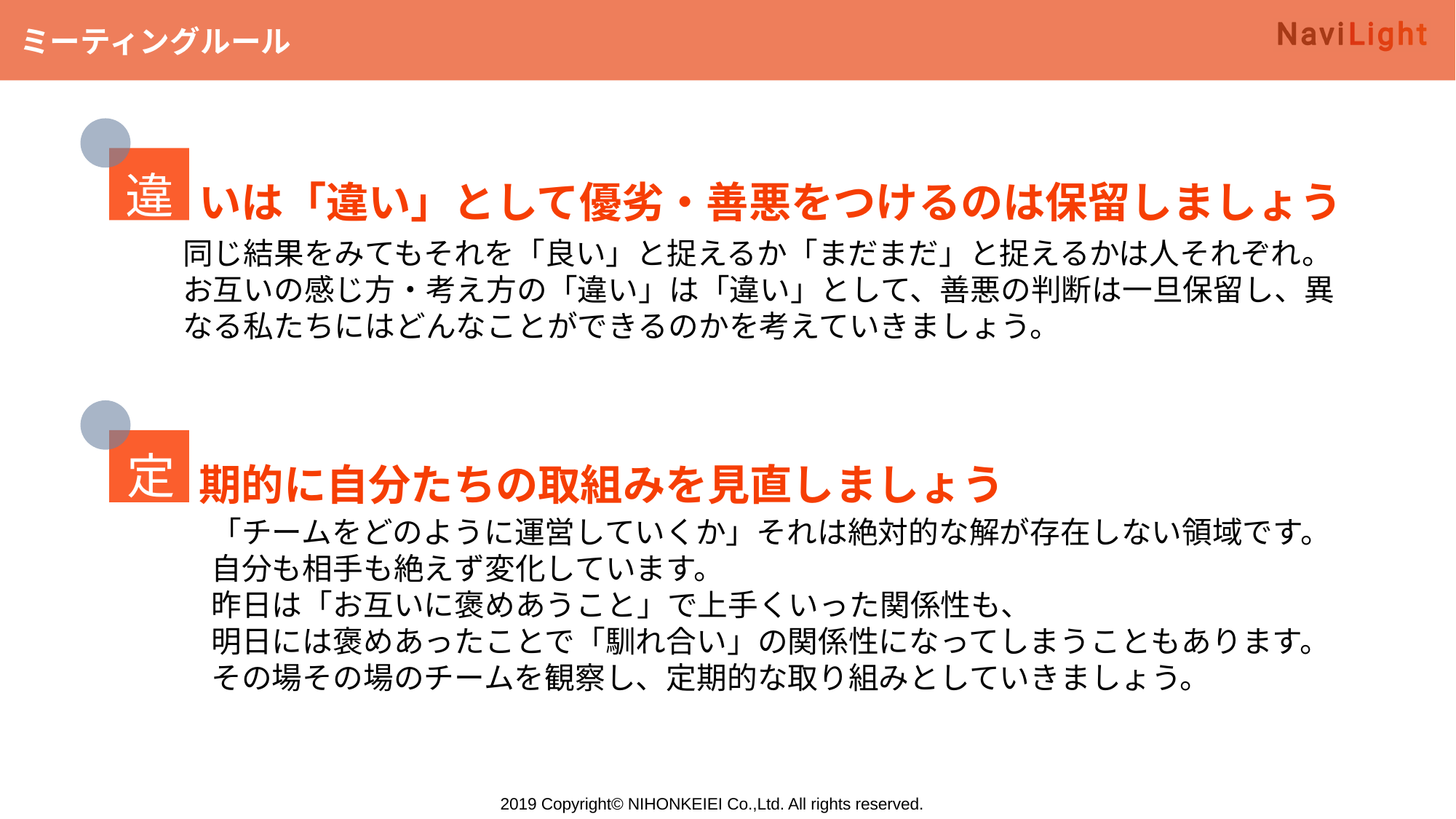

ミーティングルール

いは「違い」として優劣・善悪をつけるのは保留しましょう

違
同じ結果をみてもそれを「良い」と捉えるか「まだまだ」と捉えるかは人それぞれ。
お互いの感じ方・考え方の「違い」は「違い」として、善悪の判断は一旦保留し、異なる私たちにはどんなことができるのかを考えていきましょう。

期的に自分たちの取組みを見直しましょう

定
「チームをどのように運営していくか」それは絶対的な解が存在しない領域です。
自分も相手も絶えず変化しています。
昨日は「お互いに褒めあうこと」で上手くいった関係性も、
明日には褒めあったことで「馴れ合い」の関係性になってしまうこともあります。
その場その場のチームを観察し、定期的な取り組みとしていきましょう。